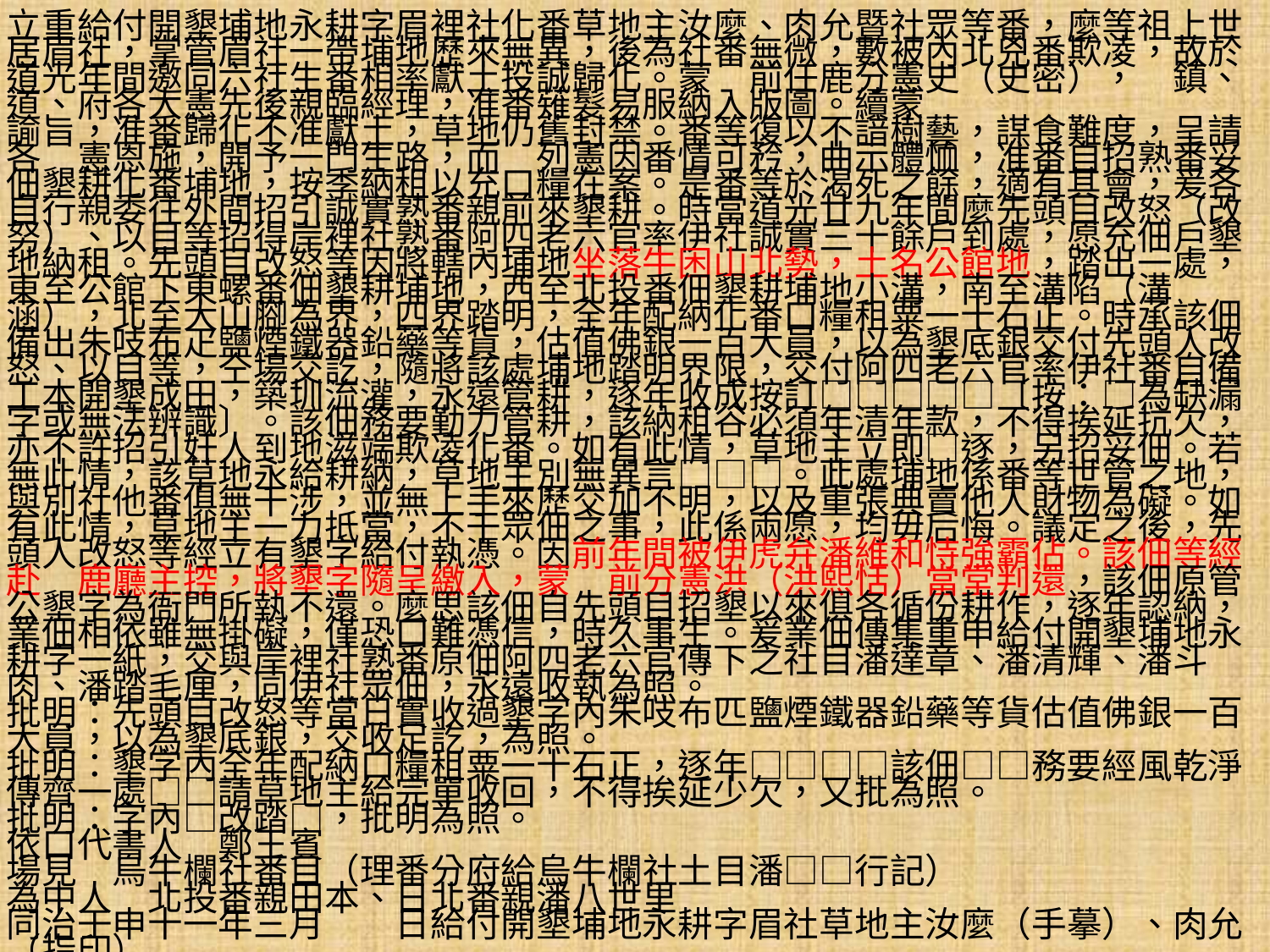

立重給付開墾埔地永耕字眉裡社化番草地主汝麼、肉允暨社眾等番，麼等祖上世居眉社，掌管眉社一帶埔地歷來無異，後為社番無微，數被內北兇番欺凌，故於道光年間邀同六社生番相率獻土投誠歸化。蒙　前任鹿分憲史（史密），　鎮、道、府各大憲先後親臨經理，准番薙髮易服納入版圖。續蒙
諭旨，准番歸化不准獻土，草地仍舊封禁。番等復以不諳樹藝，謀食難度，呈請各　憲恩施，開予一門生路，而　列憲因番情可矜，曲示體恤，准番自招熟番妥佃墾耕化番埔地，按季納租以充口糧在案。是番等於渴死之餘，適有其會，爰各自行親委往外間招引誠實熟番親前來墾耕。時當道光廿九年間麼先頭目改怒（改努）、以目等招得岸裡社熟番阿四老六官率伊社誠實三十餘戶到處，愿充佃戶墾地納租。先頭目改怒等因將轄內埔地坐落牛困山北勢，土名公館地，踏出一處，東至公館下東螺番佃墾耕埔地，西至北投番佃墾耕埔地小溝，南至溝陷（溝涵），北至大山腳為界，四界踏明，全年配納化番口糧租粟一十石正。時承該佃備出朱吱布疋鹽煙鐵器鉛藥等貨，估值佛銀一百大員，以為墾底銀交付先頭人改怒、以目等，仝場交訖，隨將該處埔地踏明界限，交付阿四老六官率伊社番自備工本開墾成田，築圳流灌，永遠管耕，逐年收成按訂□□□□□〔按：□為缺漏字或無法辨識〕。該佃務要勤力管耕，該納租谷必須年清年款，不得挨延抗欠，亦不許招引奸人到地滋端欺凌化番。如有此情，草地主立即□逐，另招妥佃。若無此情，該草地永給耕納，草地主別無異言□□□。此處埔地係番等世管之地，與別社他番俱無干涉，並無上手來歷交加不明，以及重張典賣他人財物為礙。如有此情，草地主一力抵當，不干眾佃之事，此係兩愿，均毋后悔。議定之後，先頭人改怒等經立有墾字給付執憑。因前年間被伊虎弁潘維和恃強霸佔。該佃等經赴　鹿廳主控，將墾字隨呈繳入，蒙　前分憲洪（洪熙恬）當堂判還，該佃原管公墾字為衙門所執不還。麼思該佃自先頭目招墾以來俱各循份耕作，逐年認納，業佃相依雖無掛礙，僅恐口難憑信，時久事生。爰業佃傳集重申給付開墾埔地永耕字一紙，交與岸裡社熟番原佃阿四老六官傳下之社目潘達章、潘清輝、潘斗肉、潘踏毛厘，同伊社眾佃，永遠收執為照。
批明：先頭目改怒等當日實收過墾字內朱吱布匹鹽煙鐵器鉛藥等貨估值佛銀一百大員，以為墾底銀，交收足訖，為照。
批明：墾字內全年配納口糧租粟一十石正，逐年□□□□該佃□□務要經風乾淨傳齊一處□□請草地主給完單收回，不得挨延少欠，又批為照。
批明：字內□改踏□，批明為照。
依口代書人　鄭王賓
場見　烏牛欄社番目（理番分府給烏牛欄社土目潘□□行記）
為中人　北投番親田本、日北番親潘八世里
同治壬申十一年三月　　日給付開墾埔地永耕字眉社草地主汝麼（手摹）、肉允（指印）